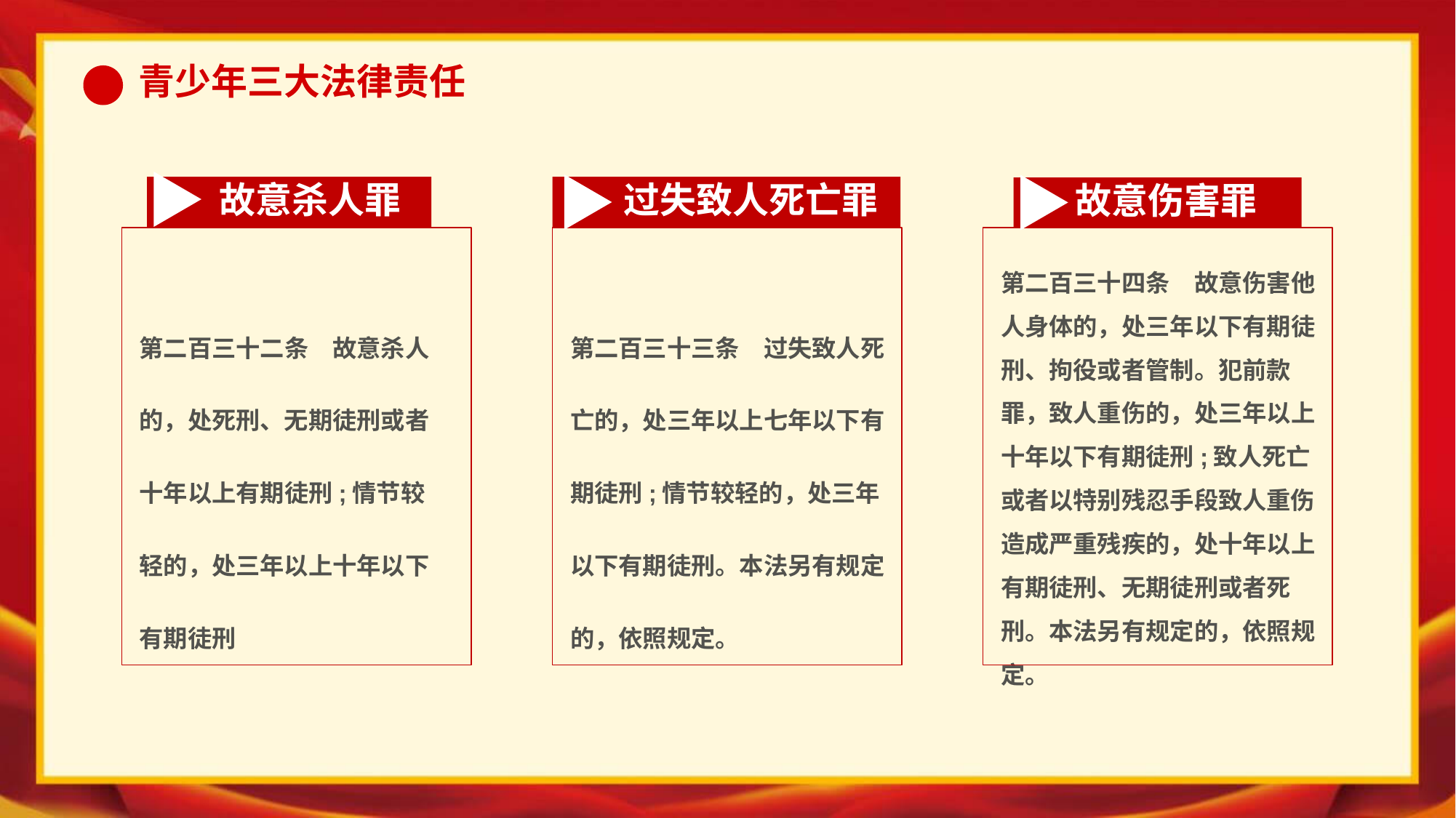

故意杀人罪

第二百三十二条　故意杀人的，处死刑、无期徒刑或者十年以上有期徒刑;情节较轻的，处三年以上十年以下有期徒刑
     过失致人死亡罪

第二百三十三条　过失致人死亡的，处三年以上七年以下有期徒刑;情节较轻的，处三年以下有期徒刑。本法另有规定的，依照规定。

 故意伤害罪

第二百三十四条　故意伤害他人身体的，处三年以下有期徒刑、拘役或者管制。犯前款罪，致人重伤的，处三年以上十年以下有期徒刑;致人死亡或者以特别残忍手段致人重伤造成严重残疾的，处十年以上有期徒刑、无期徒刑或者死刑。本法另有规定的，依照规定。